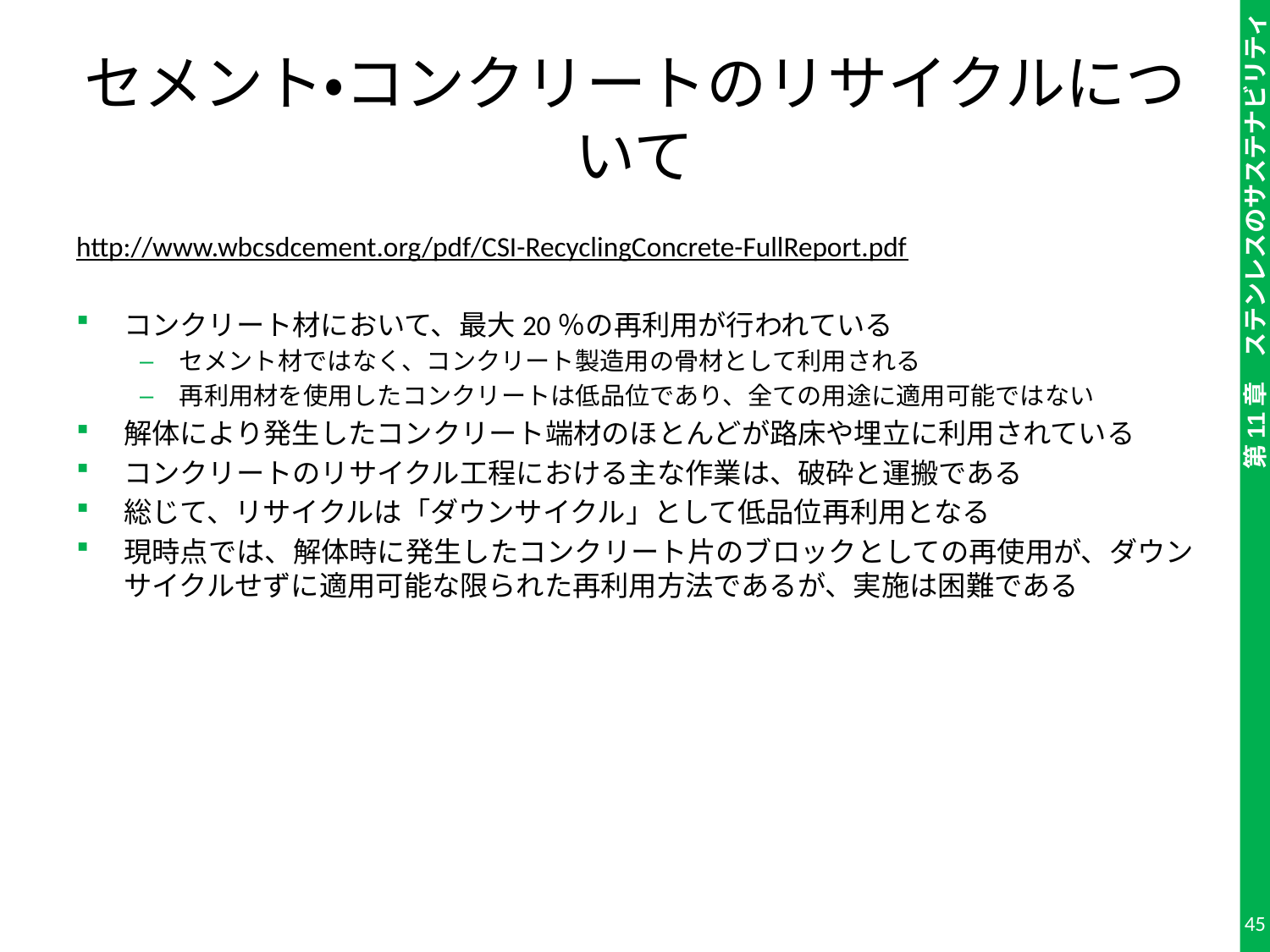

# セメント・コンクリートのリサイクルについて
http://www.wbcsdcement.org/pdf/CSI-RecyclingConcrete-FullReport.pdf

コンクリート材において、最大20％の再利用が行われている
セメント材ではなく、コンクリート製造用の骨材として利用される
再利用材を使用したコンクリートは低品位であり、全ての用途に適用可能ではない
解体により発生したコンクリート端材のほとんどが路床や埋立に利用されている
コンクリートのリサイクル工程における主な作業は、破砕と運搬である
総じて、リサイクルは「ダウンサイクル」として低品位再利用となる
現時点では、解体時に発生したコンクリート片のブロックとしての再使用が、ダウンサイクルせずに適用可能な限られた再利用方法であるが、実施は困難である
45